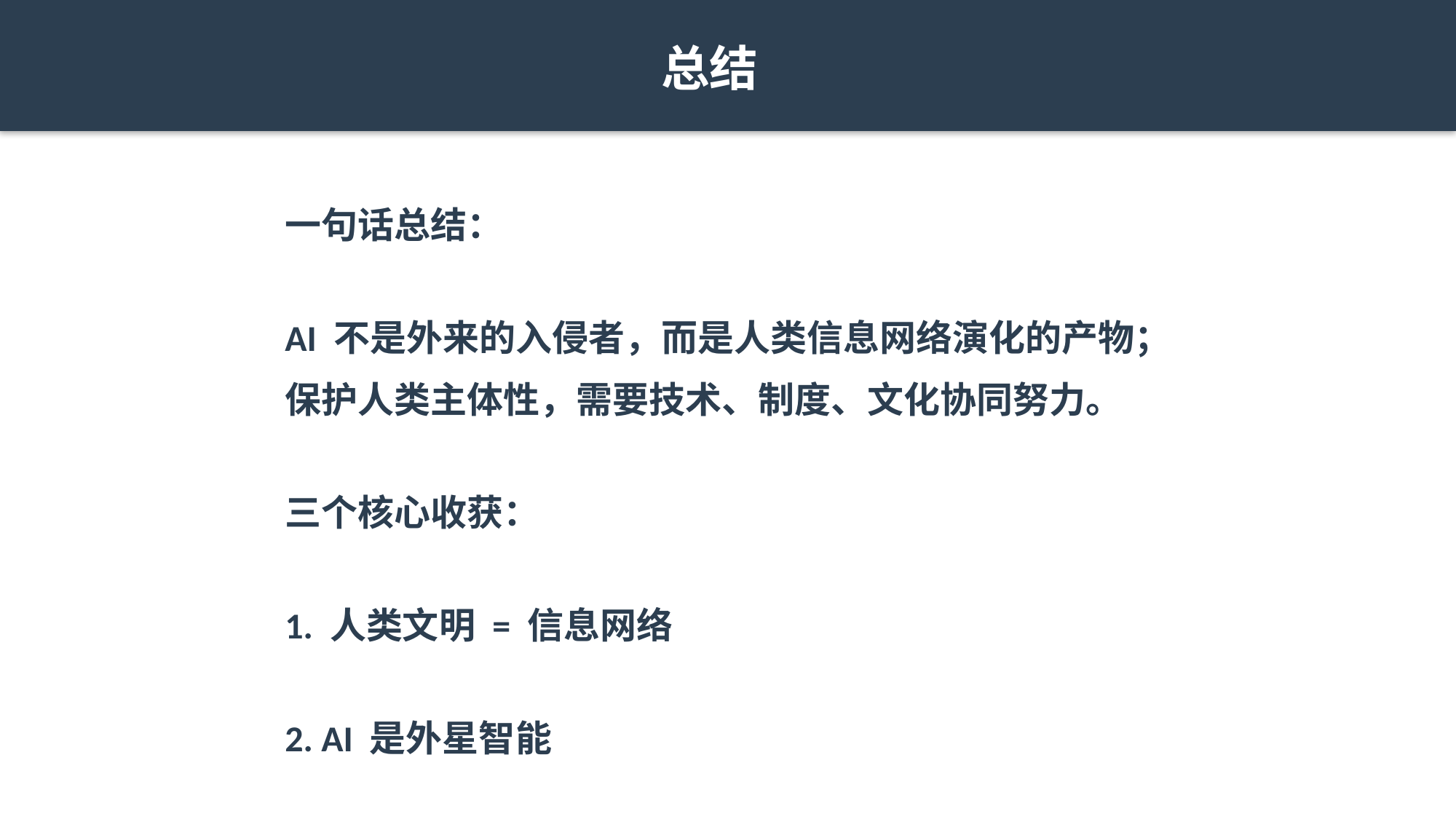

总结
一句话总结：

AI 不是外来的入侵者，而是人类信息网络演化的产物；
保护人类主体性，需要技术、制度、文化协同努力。

三个核心收获：

1. 人类文明 = 信息网络

2. AI 是外星智能

3. 自由需要保护